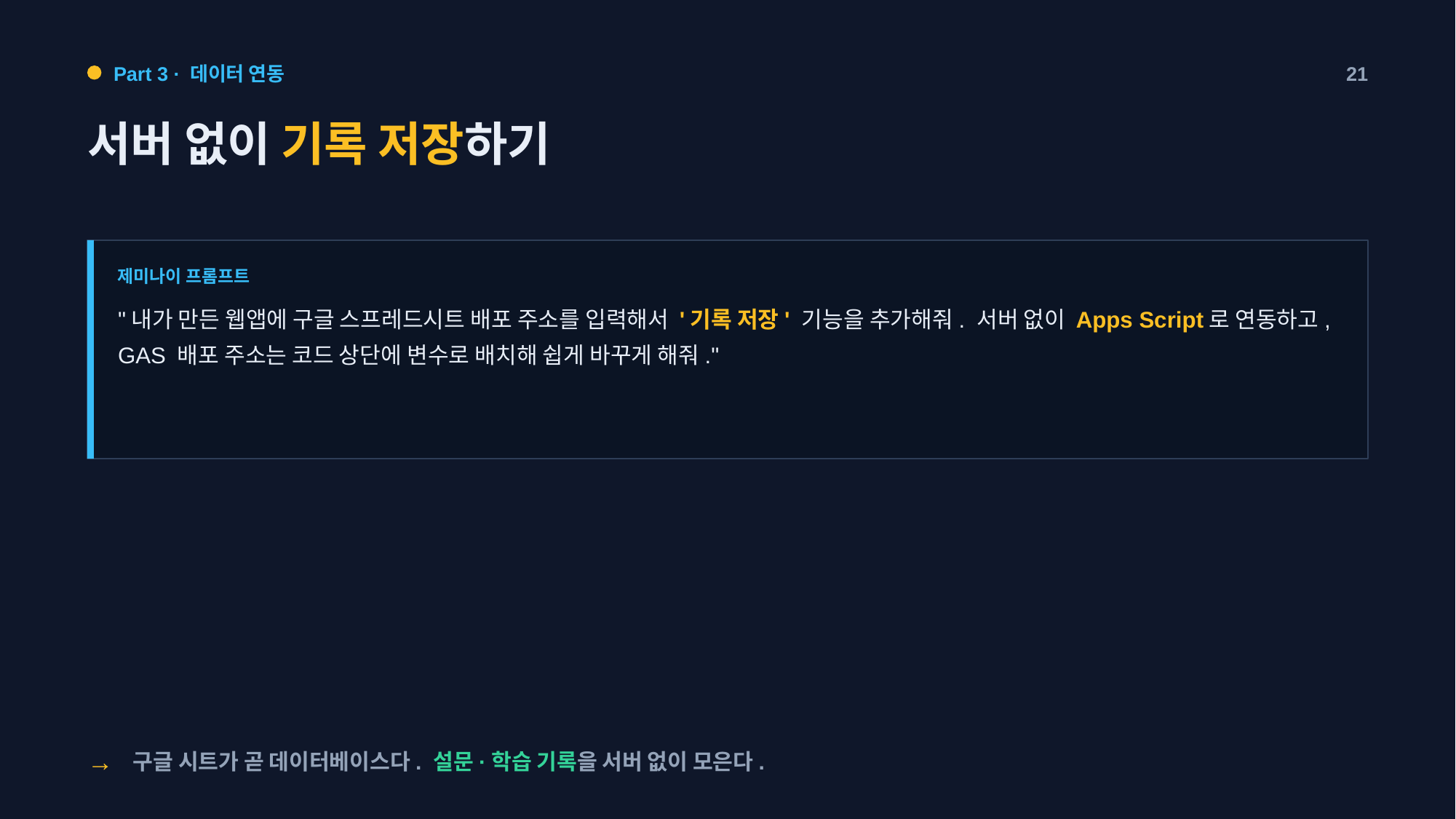

Part 3 · 데이터 연동
21

서버 없이 기록 저장하기

제미나이 프롬프트
"내가 만든 웹앱에 구글 스프레드시트 배포 주소를 입력해서 '기록 저장' 기능을 추가해줘. 서버 없이 Apps Script로 연동하고, GAS 배포 주소는 코드 상단에 변수로 배치해 쉽게 바꾸게 해줘."
→
구글 시트가 곧 데이터베이스다. 설문·학습 기록을 서버 없이 모은다.